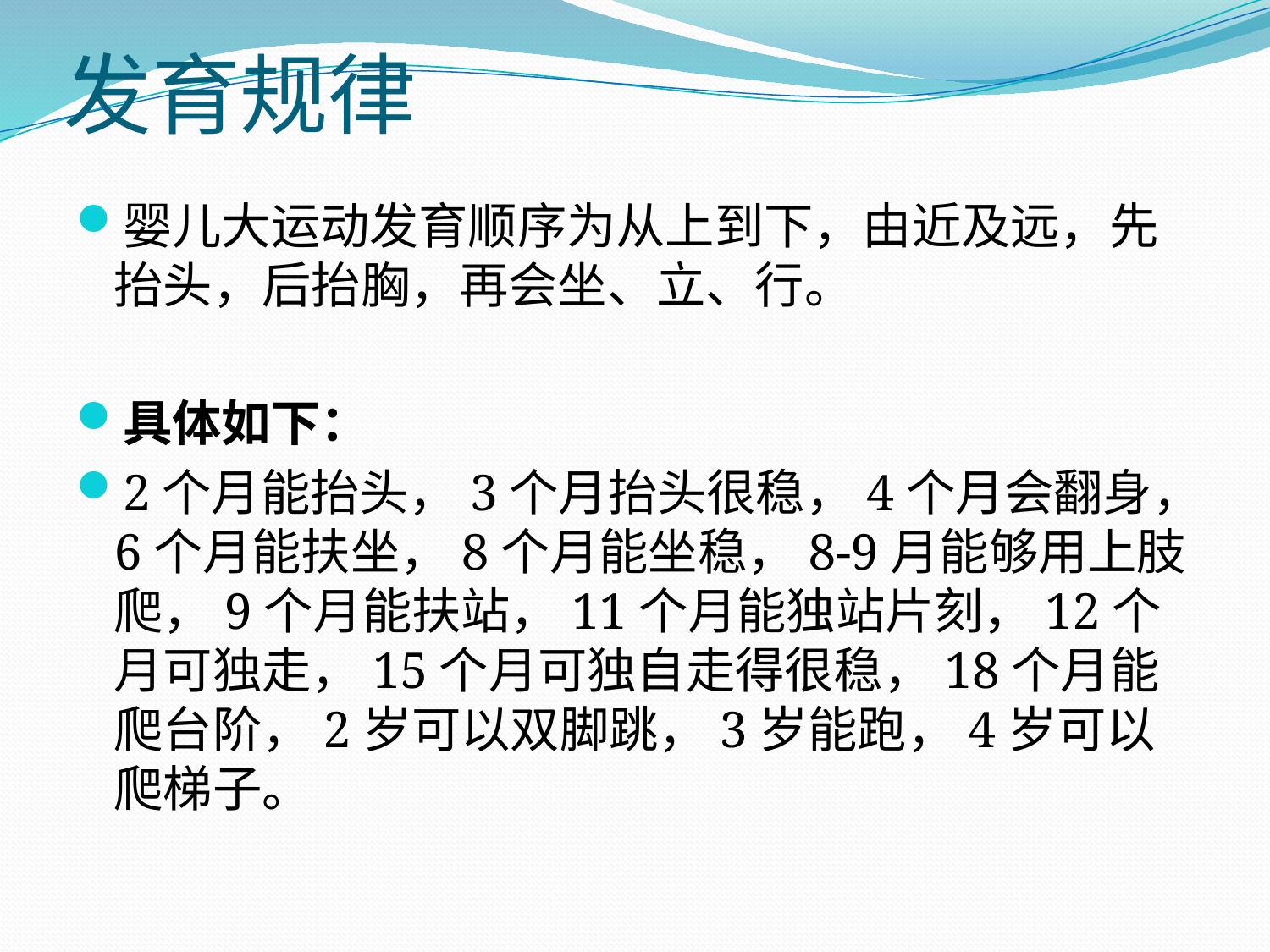

# 发育规律
婴儿大运动发育顺序为从上到下，由近及远，先抬头，后抬胸，再会坐、立、行。

具体如下：
2个月能抬头，3个月抬头很稳，4个月会翻身，6个月能扶坐，8个月能坐稳，8-9月能够用上肢爬，9个月能扶站，11个月能独站片刻，12个月可独走，15个月可独自走得很稳，18个月能爬台阶，2岁可以双脚跳，3岁能跑，4岁可以爬梯子。